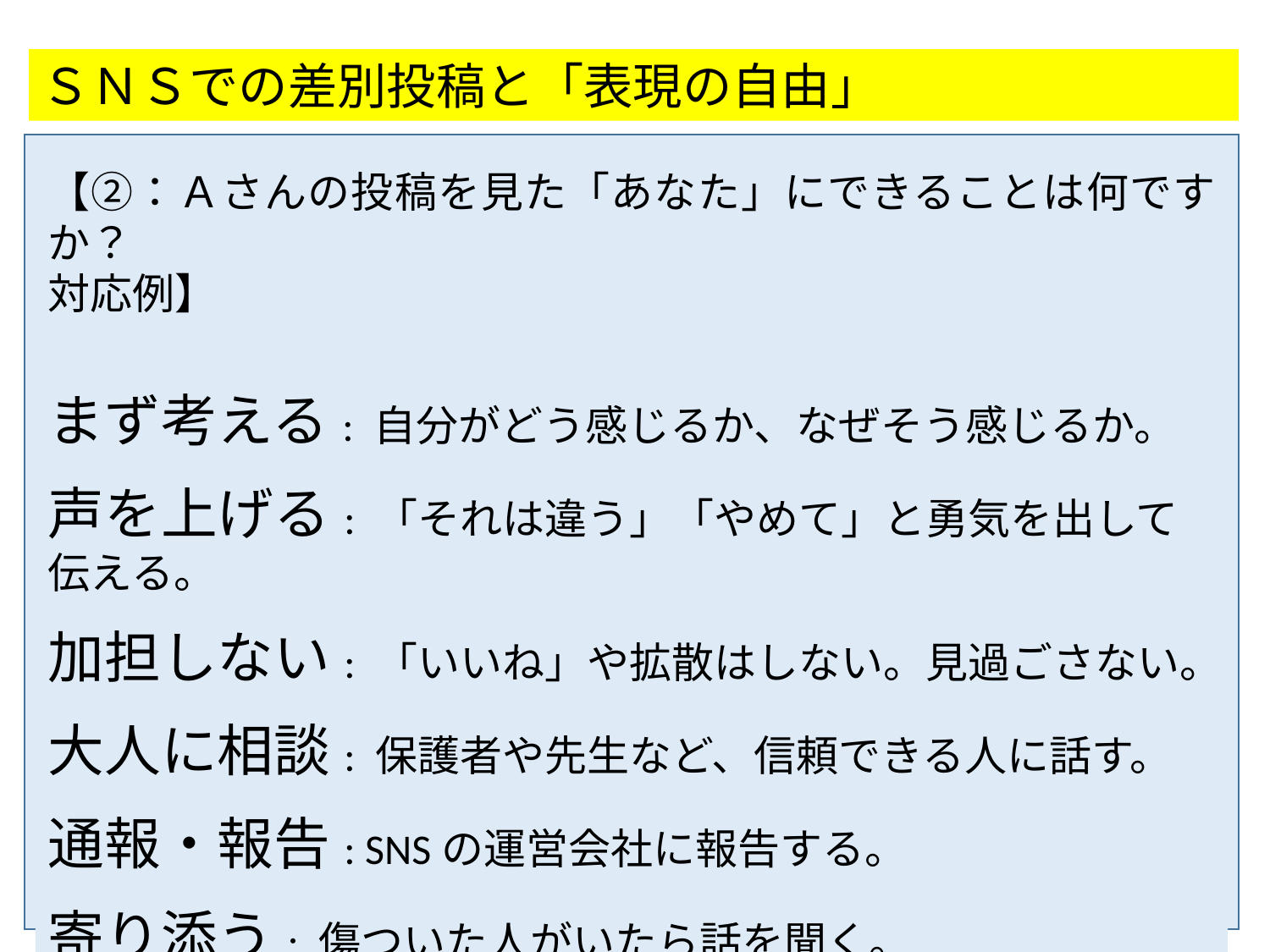

ＳＮＳでの差別投稿と「表現の自由」

【②：Ａさんの投稿を見た「あなた」にできることは何ですか？
対応例】

まず考える: 自分がどう感じるか、なぜそう感じるか。

声を上げる: 「それは違う」「やめて」と勇気を出して伝える。

加担しない: 「いいね」や拡散はしない。見過ごさない。

大人に相談: 保護者や先生など、信頼できる人に話す。

通報・報告: SNSの運営会社に報告する。

寄り添う: 傷ついた人がいたら話を聞く。